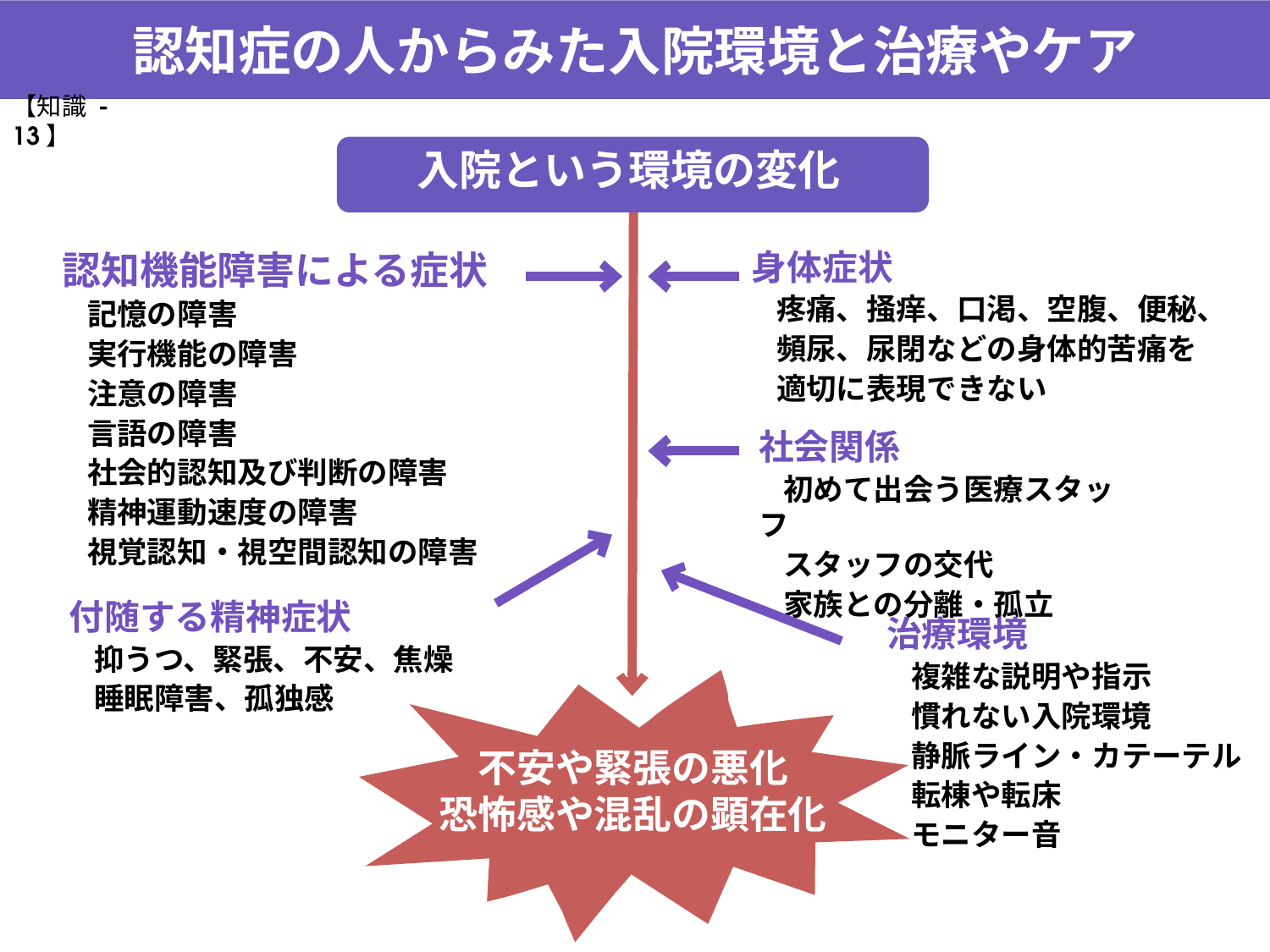

認知症の人からみた入院環境と治療やケア
【知識 -13】

入院という環境の変化
身体症状
疼痛、掻痒、口渇、空腹、便秘、
頻尿、尿閉などの身体的苦痛を
適切に表現できない
認知機能障害による症状
記憶の障害
実行機能の障害
注意の障害
言語の障害
社会的認知及び判断の障害
精神運動速度の障害
視覚認知・視空間認知の障害
社会関係
初めて出会う医療スタッフ
スタッフの交代
家族との分離・孤立
付随する精神症状
抑うつ、緊張、不安、焦燥
睡眠障害、孤独感
治療環境
複雑な説明や指示
慣れない入院環境
静脈ライン・カテーテル
転棟や転床
モニター音

不安や緊張の悪化
恐怖感や混乱の顕在化